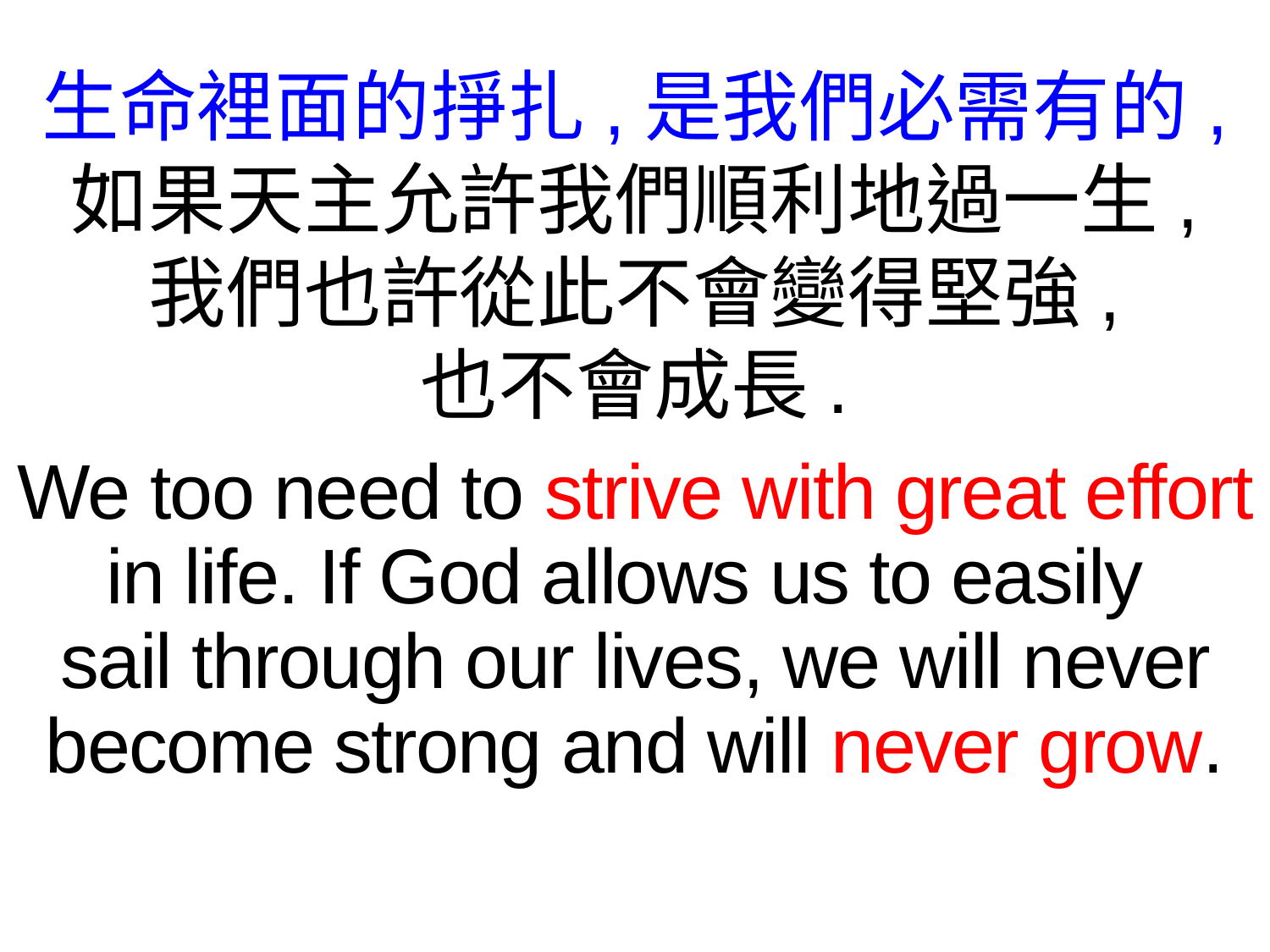

生命裡面的掙扎,是我們必需有的,
如果天主允許我們順利地過一生,
我們也許從此不會變得堅強,
也不會成長.
We too need to strive with great effort in life. If God allows us to easily
sail through our lives, we will never become strong and will never grow.